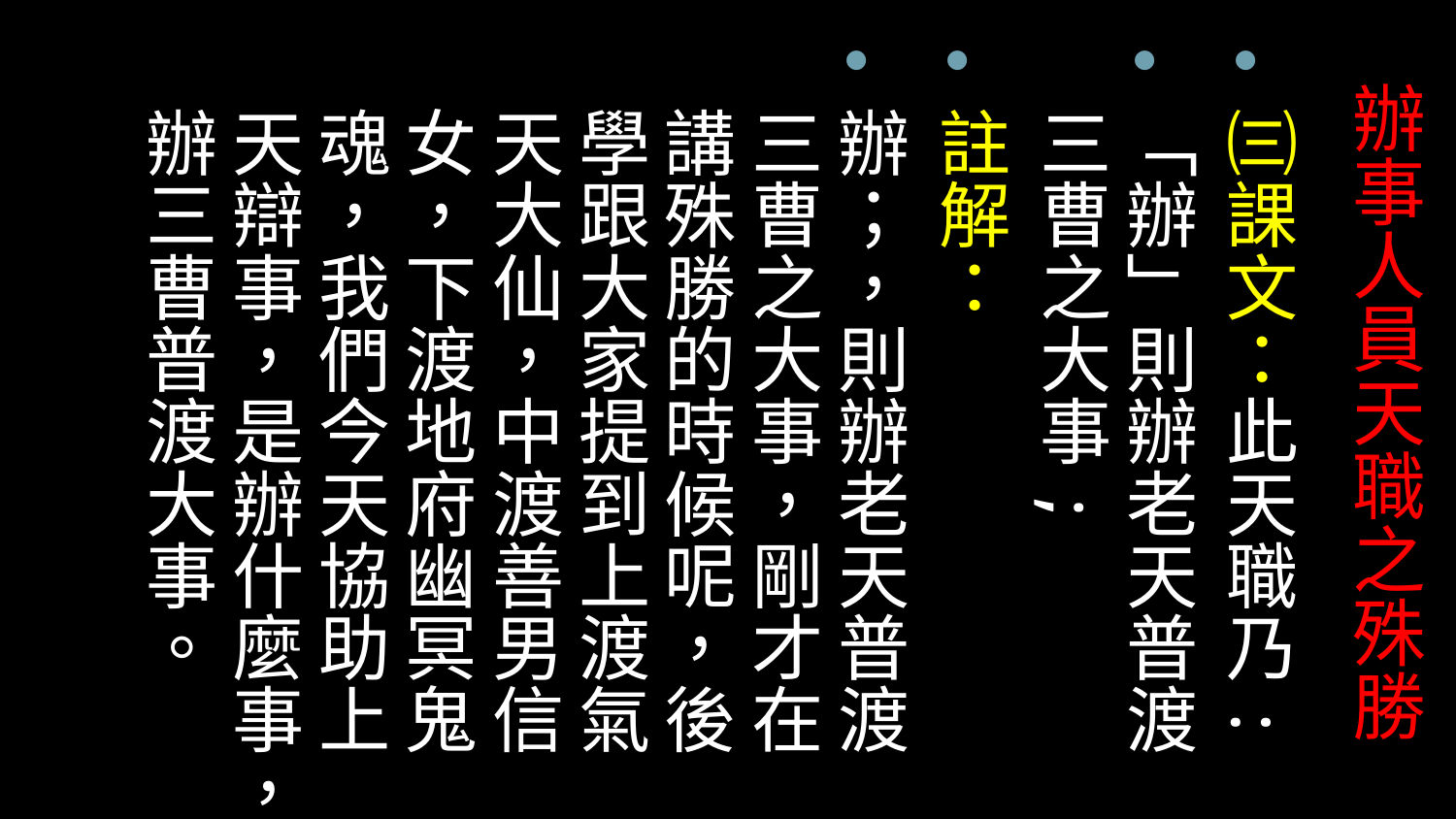

# 辦事人員天職之殊勝
㈢課文：此天職乃:
「辦」則辦老天普渡三曹之大事;
註解：
辦；，則辦老天普渡三曹之大事，剛才在講殊勝的時候呢，後學跟大家提到上渡氣天大仙，中渡善男信女，下渡地府幽冥鬼魂，我們今天協助上天辯事，是辦什麼事，辦三曹普渡大事。